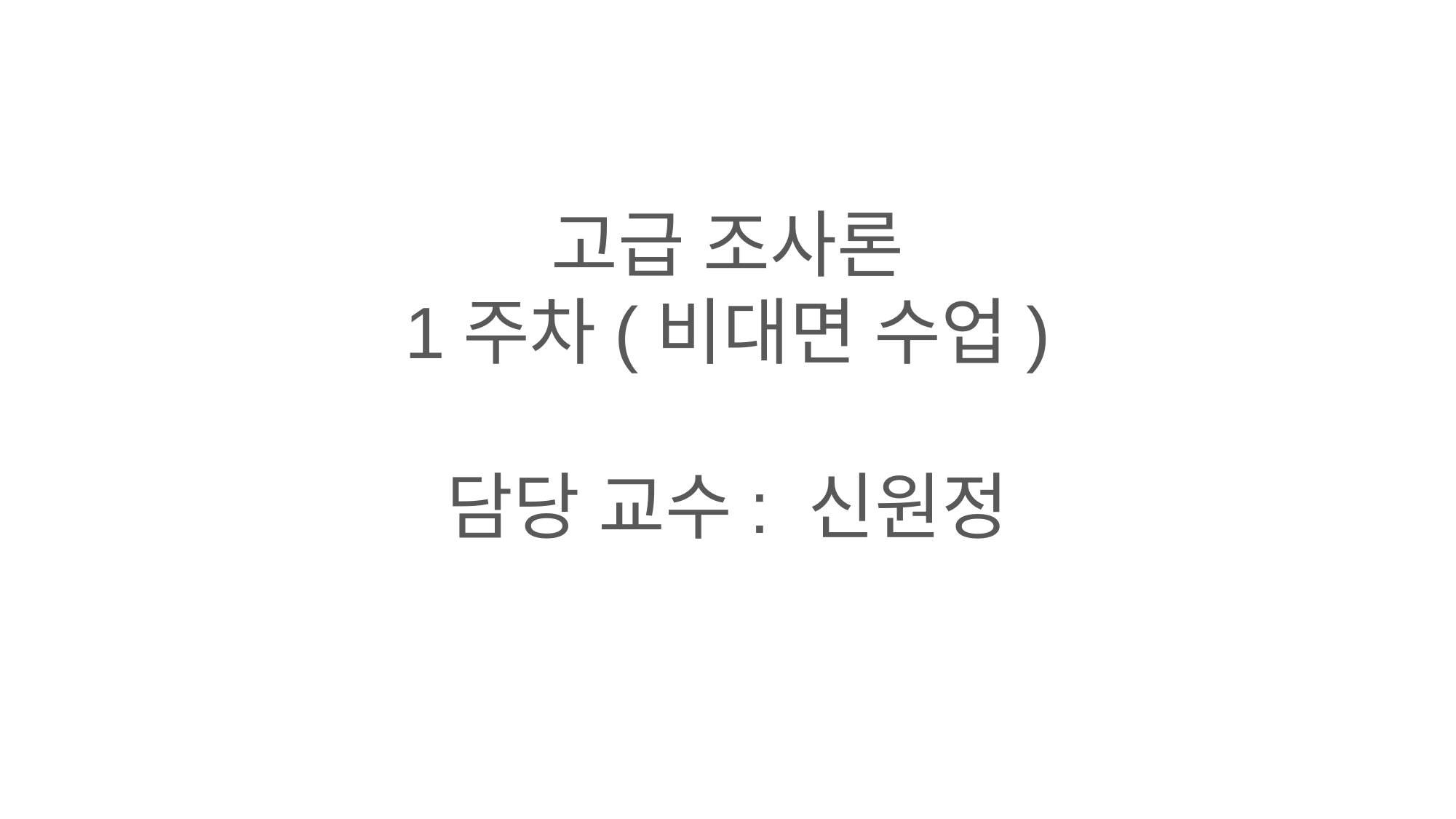

고급 조사론
1주차(비대면 수업)

담당 교수: 신원정